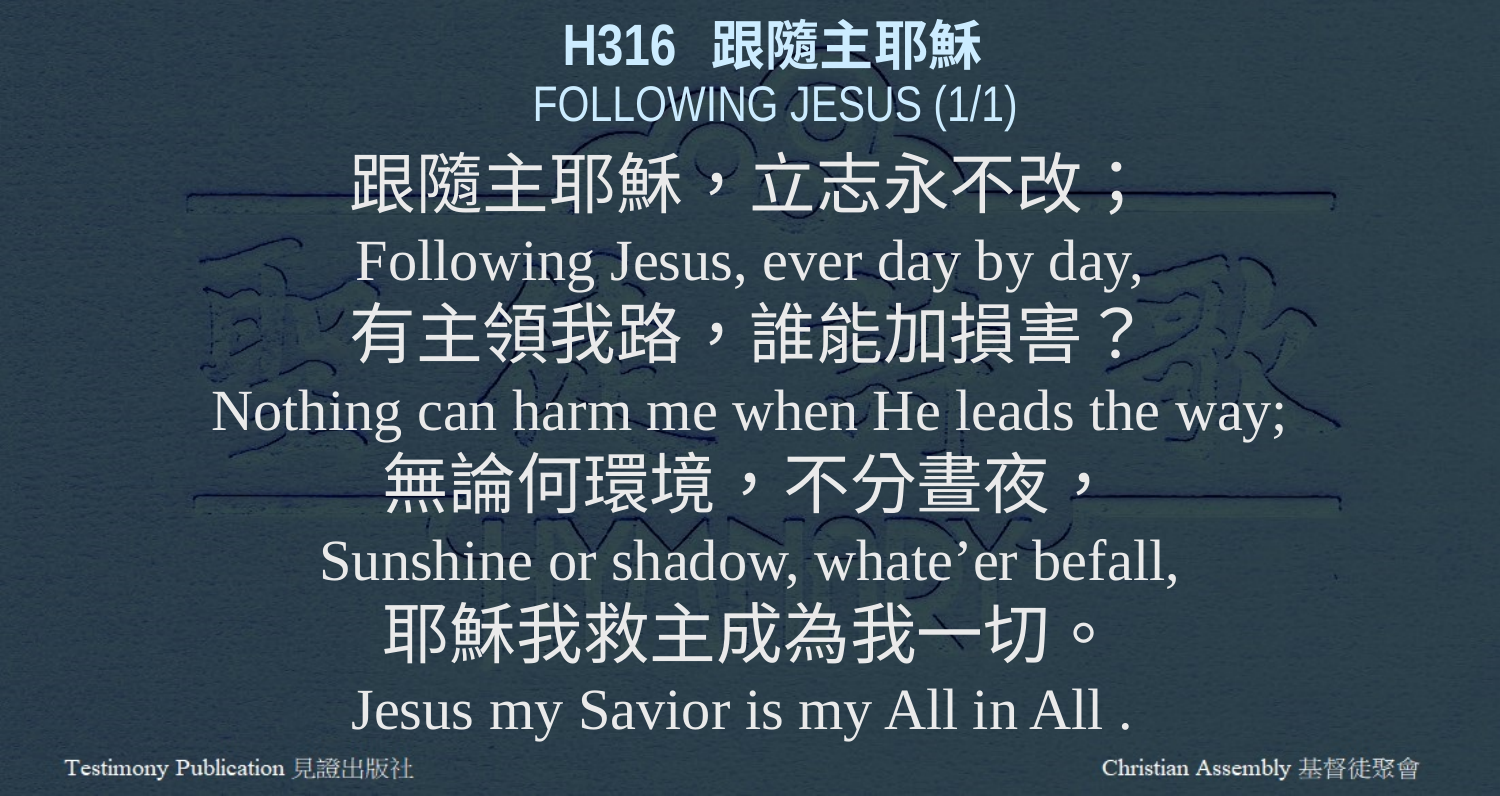

H316  跟隨主耶穌
FOLLOWING JESUS (1/1)
跟隨主耶穌，立志永不改；
Following Jesus, ever day by day,
有主領我路，誰能加損害？
Nothing can harm me when He leads the way;
無論何環境，不分晝夜，
Sunshine or shadow, whate’er befall,
耶穌我救主成為我一切。
Jesus my Savior is my All in All .